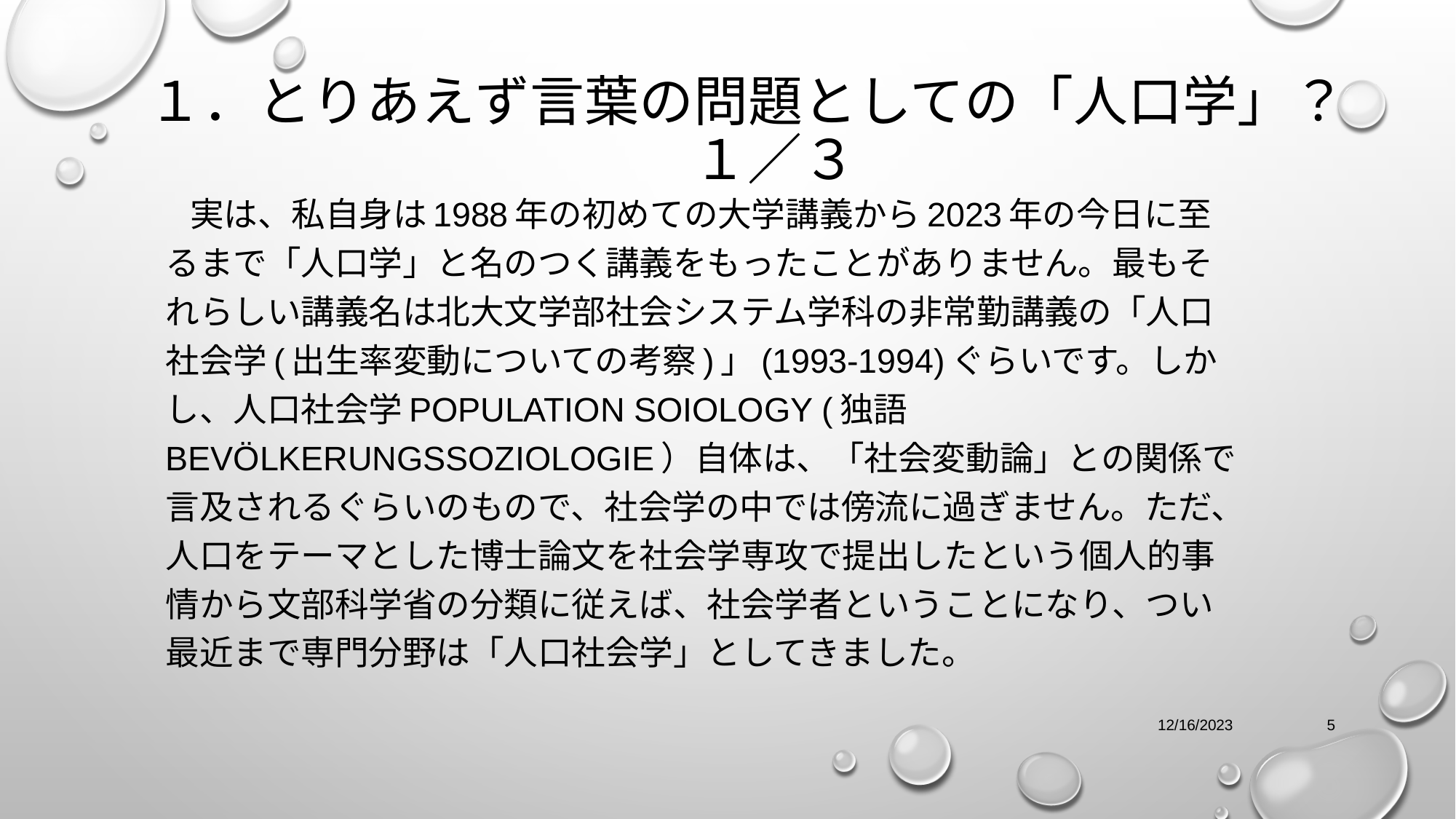

# １．とりあえず言葉の問題としての「人口学」？　１／３
　実は、私自身は1988年の初めての大学講義から2023年の今日に至るまで「人口学」と名のつく講義をもったことがありません。最もそれらしい講義名は北大文学部社会システム学科の非常勤講義の「人口社会学(出生率変動についての考察)」(1993-1994)ぐらいです。しかし、人口社会学population soiology (独語Bevölkerungssoziologie）自体は、「社会変動論」との関係で言及されるぐらいのもので、社会学の中では傍流に過ぎません。ただ、人口をテーマとした博士論文を社会学専攻で提出したという個人的事情から文部科学省の分類に従えば、社会学者ということになり、つい最近まで専門分野は「人口社会学」としてきました。
12/16/2023
5